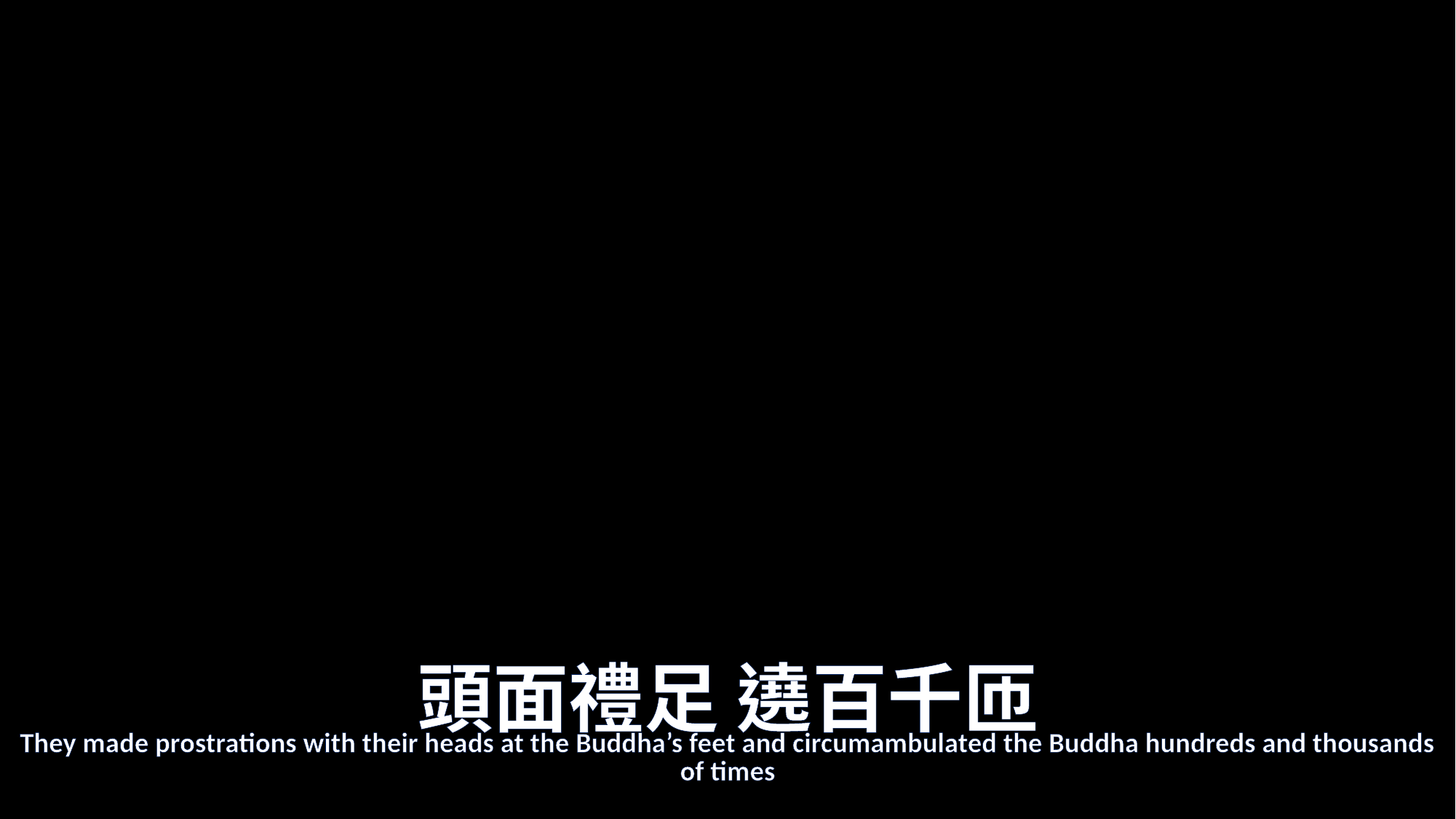

# 頭面禮足 遶百千匝
They made prostrations with their heads at the Buddha’s feet and circumambulated the Buddha hundreds and thousands of times